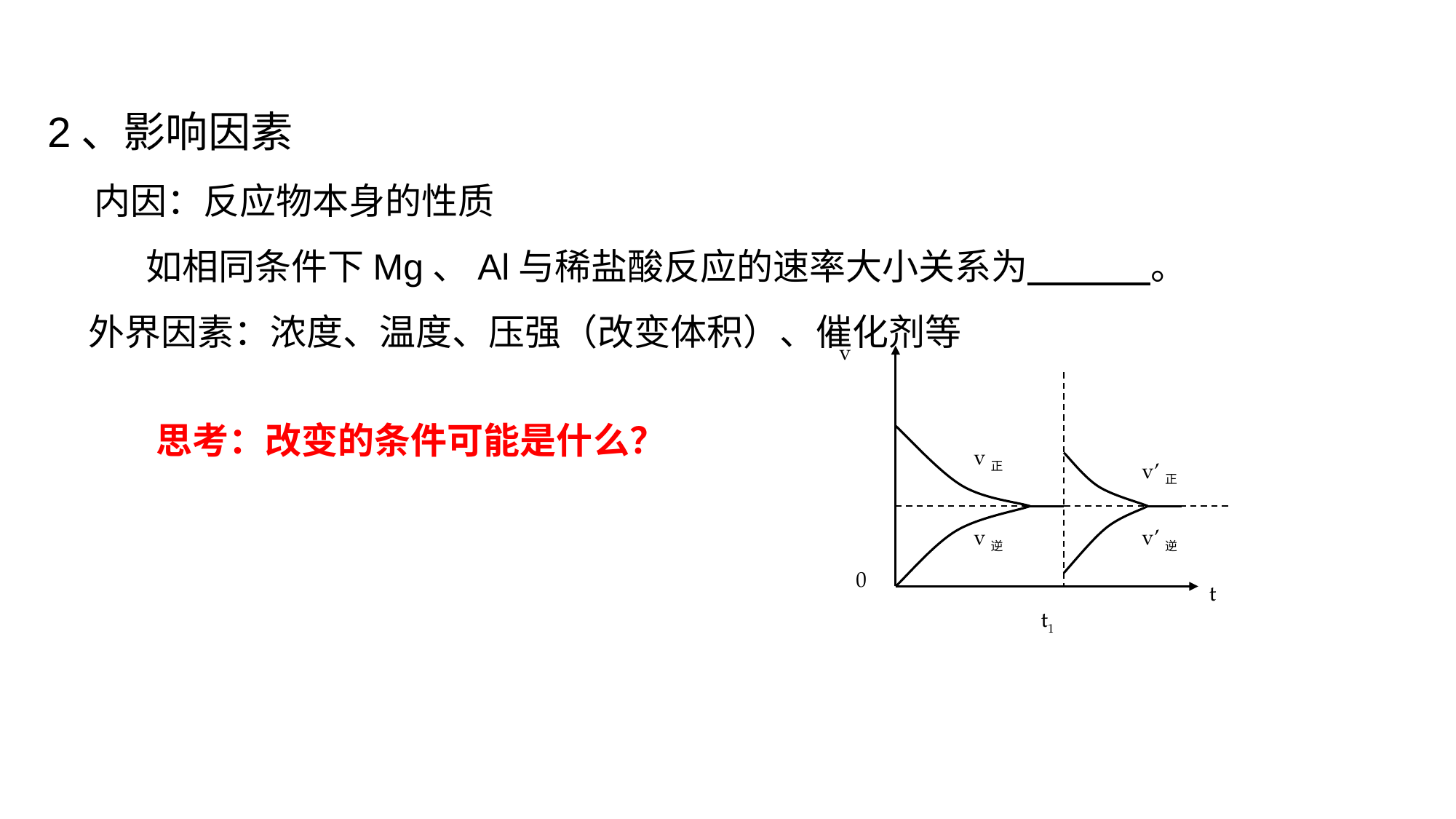

2、影响因素
     内因：反应物本身的性质
           如相同条件下Mg、Al与稀盐酸反应的速率大小关系为               。
     外界因素：浓度、温度、压强（改变体积）、催化剂等
v

v正
v’正
v逆
v’逆
0
t
t1
思考：改变的条件可能是什么？